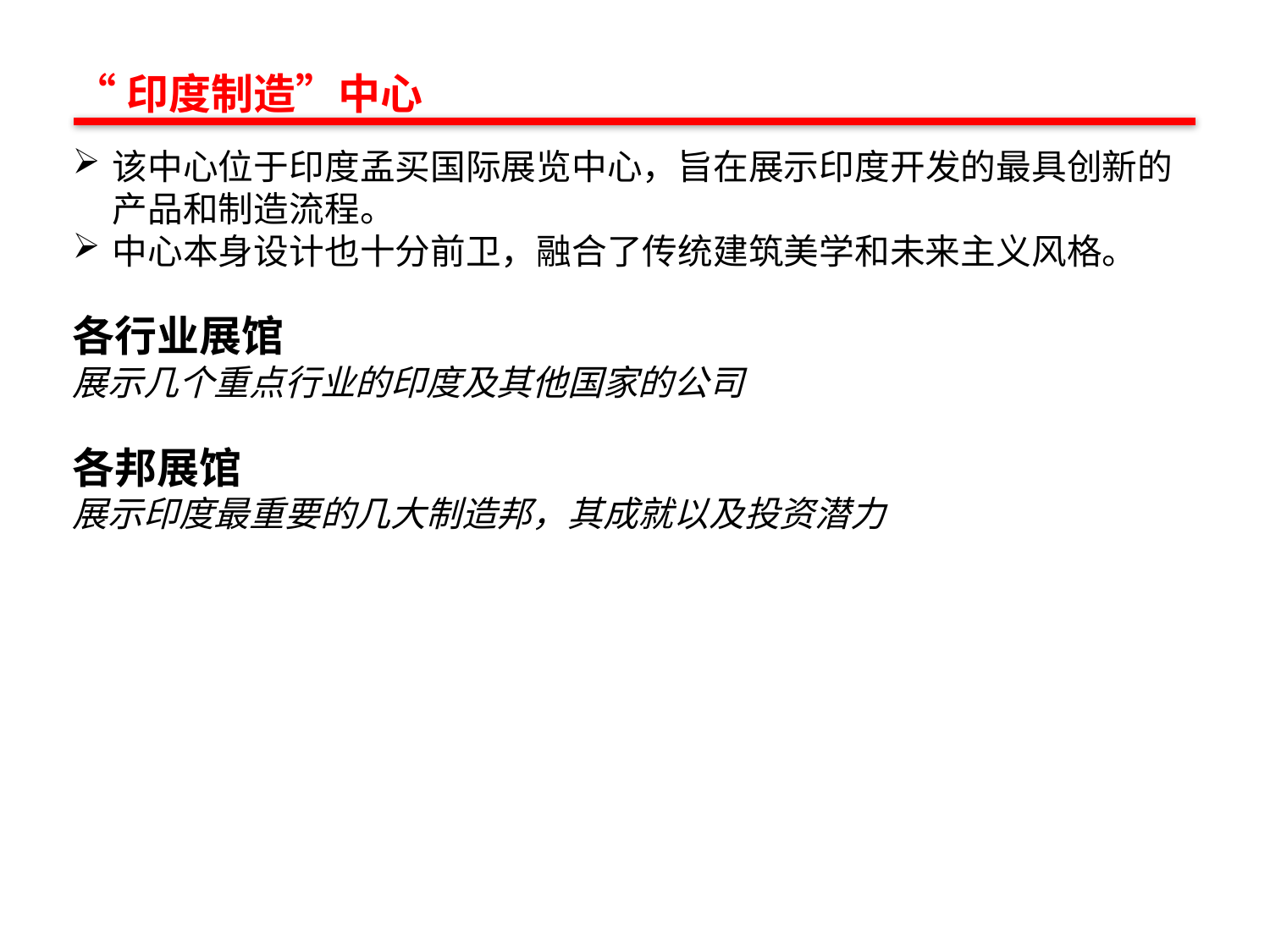

“印度制造”中心
该中心位于印度孟买国际展览中心，旨在展示印度开发的最具创新的产品和制造流程。
中心本身设计也十分前卫，融合了传统建筑美学和未来主义风格。

各行业展馆
展示几个重点行业的印度及其他国家的公司

各邦展馆
展示印度最重要的几大制造邦，其成就以及投资潜力